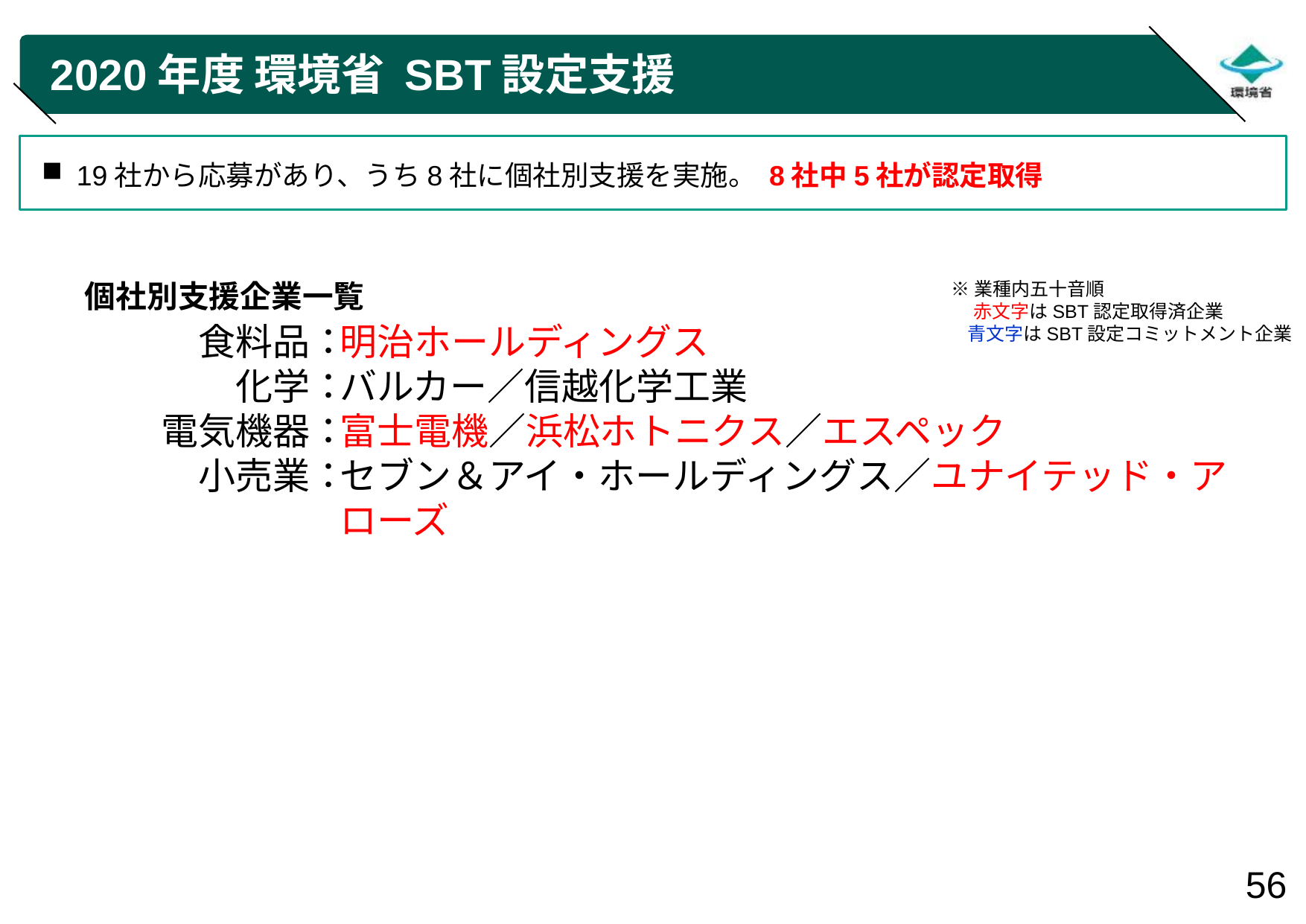

# 2020年度 環境省 SBT設定支援
19社から応募があり、うち8社に個社別支援を実施。 8社中5社が認定取得
個社別支援企業一覧
※業種内五十音順
　 赤文字はSBT認定取得済企業
   青文字はSBT設定コミットメント企業
食料品：
化学：
電気機器：
小売業：
明治ホールディングス
バルカー／信越化学工業
富士電機／浜松ホトニクス／エスペック
セブン＆アイ・ホールディングス／ユナイテッド・アローズ